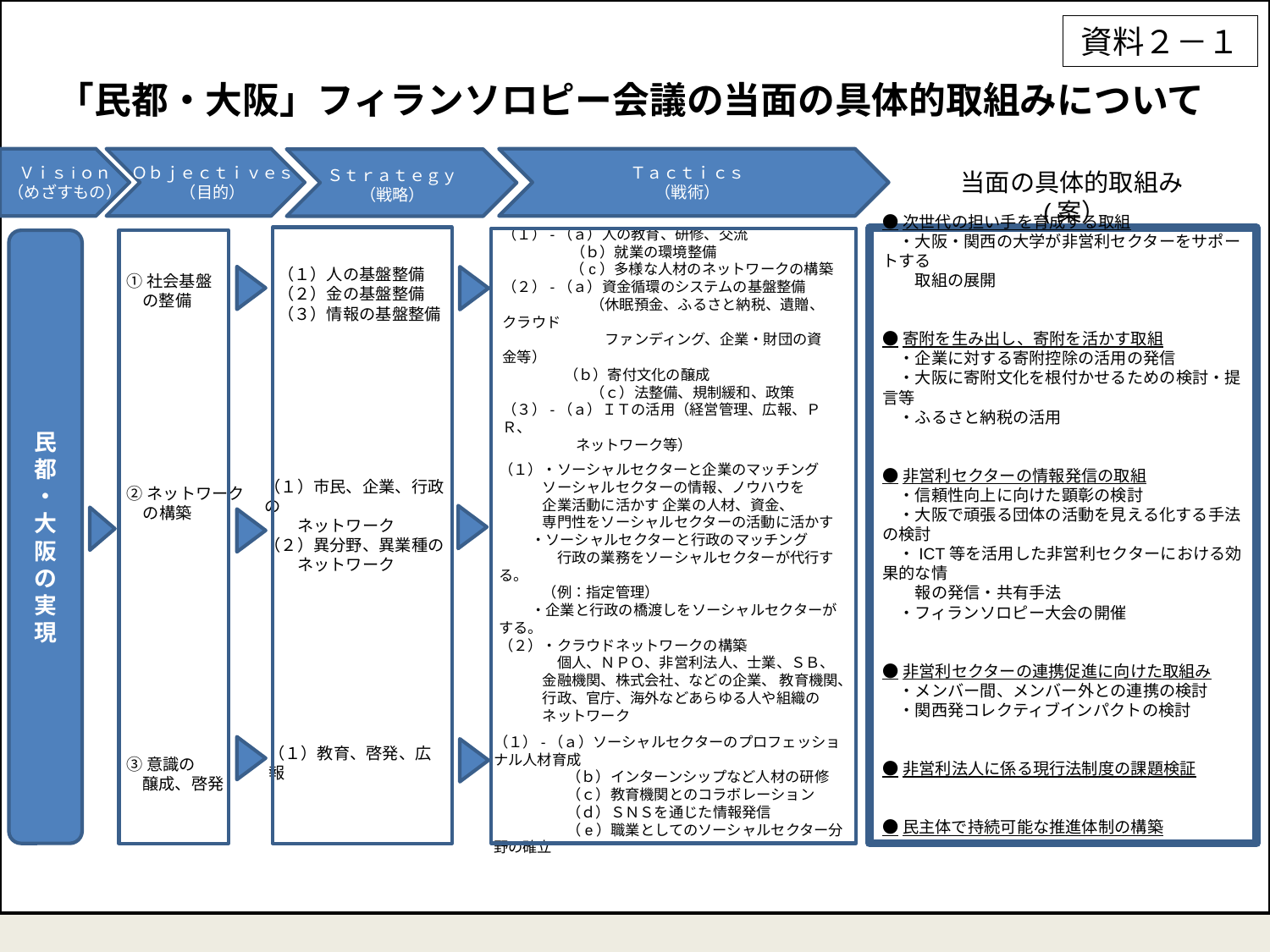

資料２－１
# 「民都・大阪」フィランソロピー会議の当面の具体的取組みについて

Ｖｉｓiｏｎ
（めざすもの）
Ｏｂｊｅｃｔｉｖｅｓ
（目的）
Ｔａｃｔｉｃｓ
（戦術）
Ｓｔｒａｔｅｇｙ
（戦略）
当面の具体的取組み(案）
●次世代の担い手を育成する取組
　・大阪・関西の大学が非営利セクターをサポートする
　　取組の展開

●寄附を生み出し、寄附を活かす取組
　・企業に対する寄附控除の活用の発信
　・大阪に寄附文化を根付かせるための検討・提言等
　・ふるさと納税の活用

●非営利セクターの情報発信の取組
　・信頼性向上に向けた顕彰の検討
　・大阪で頑張る団体の活動を見える化する手法の検討
　・ICT等を活用した非営利セクターにおける効果的な情
　　報の発信・共有手法
　・フィランソロピー大会の開催

●非営利セクターの連携促進に向けた取組み
　・メンバー間、メンバー外との連携の検討
　・関西発コレクティブインパクトの検討

●非営利法人に係る現行法制度の課題検証

●民主体で持続可能な推進体制の構築

①社会基盤
　の整備

民都・大阪の実現

（１）人の基盤整備
（２）金の基盤整備
（３）情報の基盤整備
（１）-（ａ）人の教育、研修、交流
　　   　　（ｂ）就業の環境整備
　  　 　　（c）多様な人材のネットワークの構築
（２）-（ａ）資金循環のシステムの基盤整備
　　　　　　（休眠預金、ふるさと納税、遺贈、クラウド
　　　　　　　ファンディング、企業・財団の資金等）
         　　（ｂ）寄付文化の醸成
　　　　　　（ｃ）法整備、規制緩和、政策
（３）-（ａ）ＩＴの活用（経営管理、広報、ＰＲ、
　　　　　ネットワーク等）

（１）・ソーシャルセクターと企業のマッチング
　　　ソーシャルセクターの情報、ノウハウを
　　　企業活動に活かす 企業の人材、資金、
　　　専門性をソーシャルセクターの活動に活かす
　　 ・ソーシャルセクターと行政のマッチング
　　　　行政の業務をソーシャルセクターが代行する。
　　　（例：指定管理）
　　 ・企業と行政の橋渡しをソーシャルセクターがする。
（２）・クラウドネットワークの構築
　　　　個人、ＮＰＯ、非営利法人、士業、ＳＢ、
　　　金融機関、株式会社、などの企業、 教育機関、
　　　行政、官庁、海外などあらゆる人や組織の
　　　ネットワーク

②ネットワーク
　の構築
（１）市民、企業、行政の
　　ネットワーク
（２）異分野、異業種の
　　ネットワーク

（１）教育、啓発、広報
③意識の
　醸成、啓発
（１）-（ａ）ソーシャルセクターのプロフェッショナル人材育成
　　　　　（ｂ）インターンシップなど人材の研修
　　　　　（ｃ）教育機関とのコラボレーション
　　　　　（ｄ）ＳＮＳを通じた情報発信
　　　　　（e）職業としてのソーシャルセクター分野の確立